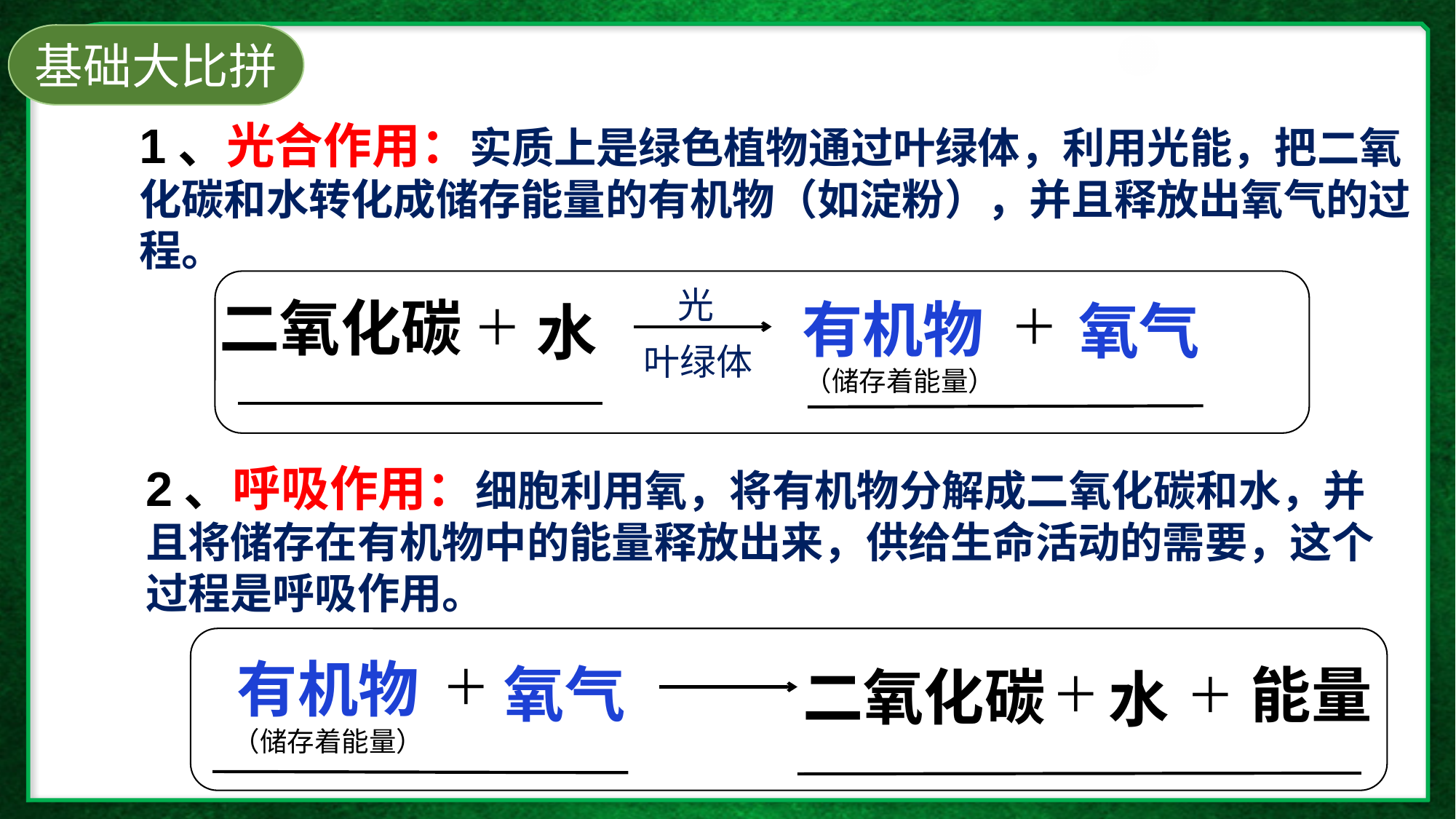

基础大比拼
1、光合作用：实质上是绿色植物通过叶绿体，利用光能，把二氧化碳和水转化成储存能量的有机物（如淀粉），并且释放出氧气的过程。

光
二氧化碳
有机物
氧气
水
＋
＋
叶绿体
（储存着能量）
2、呼吸作用：细胞利用氧，将有机物分解成二氧化碳和水，并且将储存在有机物中的能量释放出来，供给生命活动的需要，这个过程是呼吸作用。

有机物
氧气
＋
能量
二氧化碳
水
＋
＋
（储存着能量）